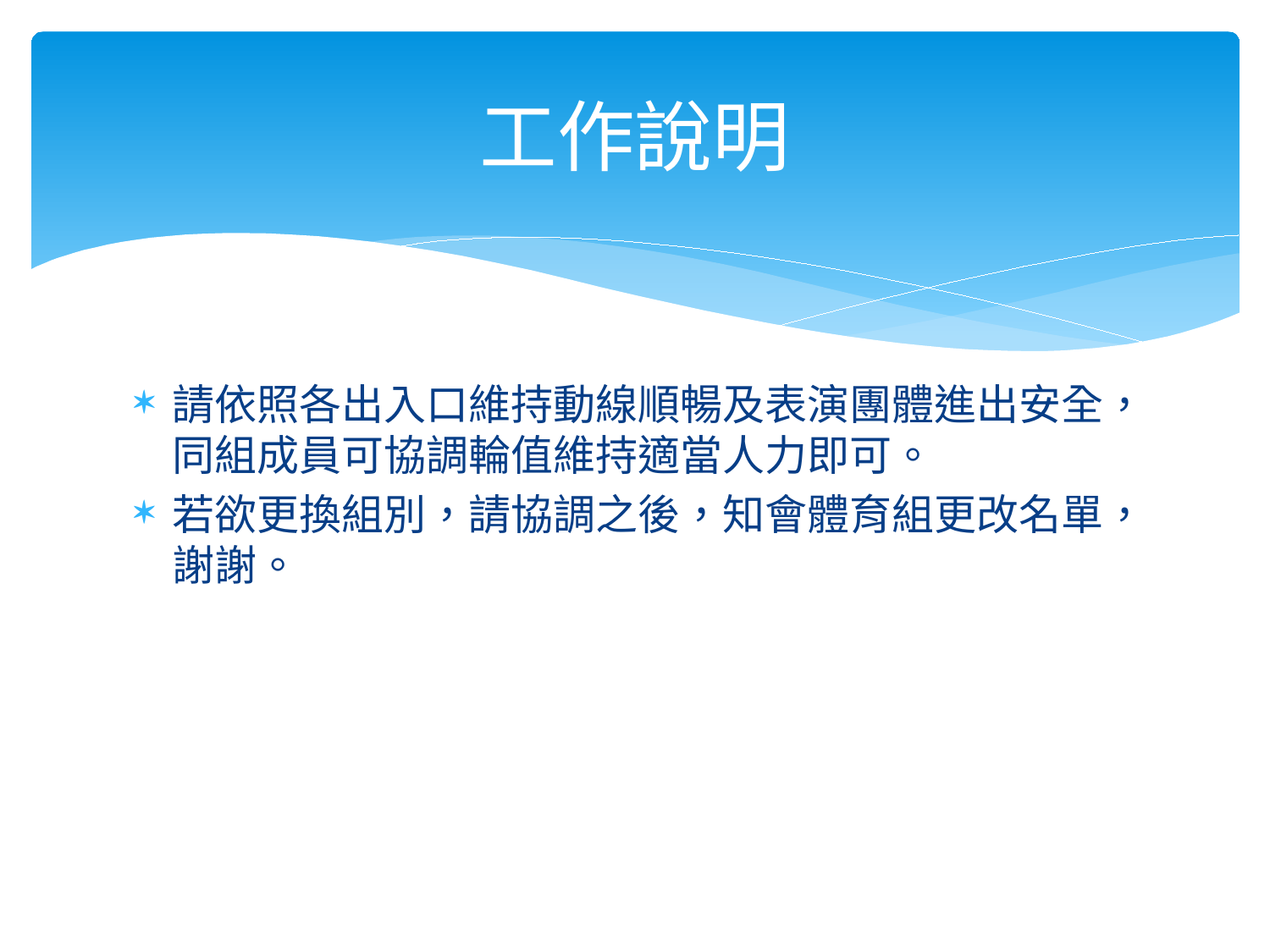

# 工作說明
請依照各出入口維持動線順暢及表演團體進出安全，同組成員可協調輪值維持適當人力即可。
若欲更換組別，請協調之後，知會體育組更改名單，謝謝。